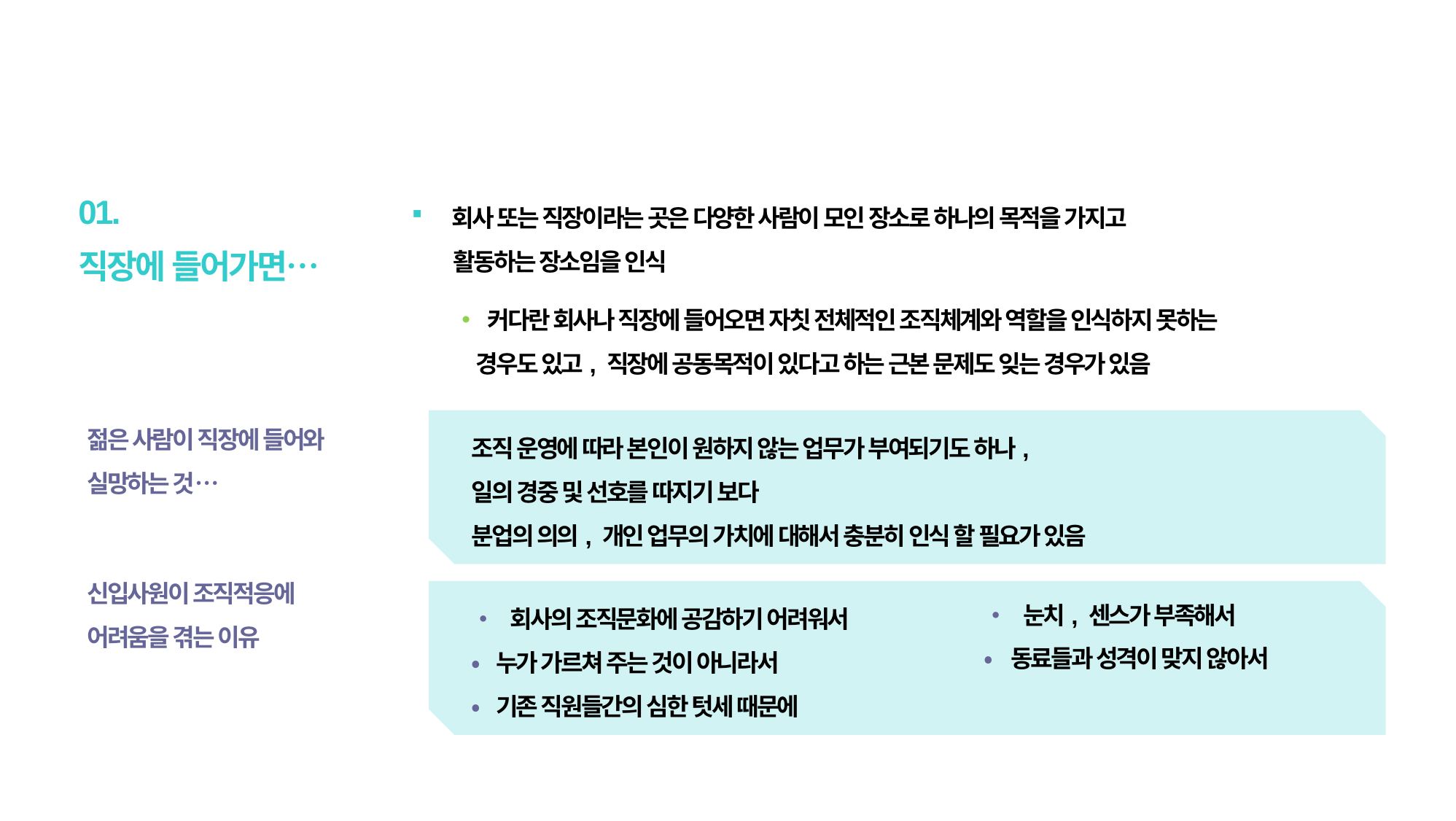

1
예비산업인력을 위한
안전보건나침반
신규 입사자의 직장생활
01.
직장에 들어가면…
  회사 또는 직장이라는 곳은 다양한 사람이 모인 장소로 하나의 목적을 가지고
    활동하는 장소임을 인식
  커다란 회사나 직장에 들어오면 자칫 전체적인 조직체계와 역할을 인식하지 못하는
   경우도 있고, 직장에 공동목적이 있다고 하는 근본 문제도 잊는 경우가 있음
젊은 사람이 직장에 들어와
실망하는 것…

조직 운영에 따라 본인이 원하지 않는 업무가 부여되기도 하나,
일의 경중 및 선호를 따지기 보다
분업의 의의, 개인 업무의 가치에 대해서 충분히 인식 할 필요가 있음
신입사원이 조직적응에
어려움을 겪는 이유

•  눈치, 센스가 부족해서
•  동료들과 성격이 맞지 않아서
•  회사의 조직문화에 공감하기 어려워서
•  누가 가르쳐 주는 것이 아니라서
•  기존 직원들간의 심한 텃세 때문에